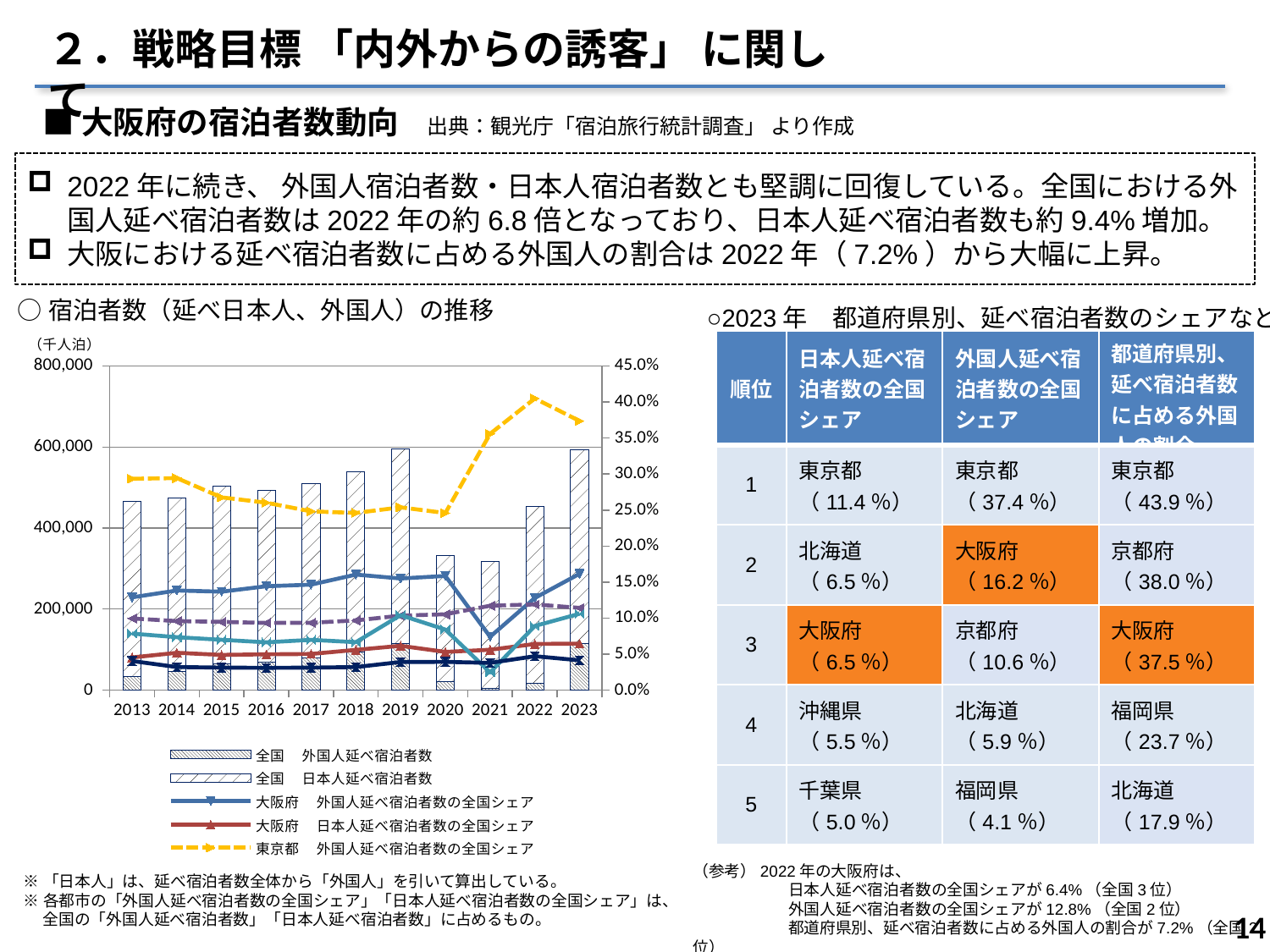

２．戦略目標 「内外からの誘客」 に関して
■大阪府の宿泊者数動向　出典：観光庁「宿泊旅行統計調査」 より作成
2022年に続き、 外国人宿泊者数・日本人宿泊者数とも堅調に回復している。全国における外国人延べ宿泊者数は2022年の約6.8倍となっており、日本人延べ宿泊者数も約9.4%増加。
大阪における延べ宿泊者数に占める外国人の割合は2022年（7.2%）から大幅に上昇。
○宿泊者数（延べ日本人、外国人）の推移
○2023年　都道府県別、延べ宿泊者数のシェアなど

### Chart

| Category | 全国 | 全国 | 大阪府 | 大阪府 | 東京都 | 東京都 | 京都府 | 京都府 |
|---|---|---|---|---|---|---|---|---|
| 2013 | 33495.73 | 432397.64 | 0.12880746292139325 | 0.04525216650118627 | 0.2934986041504395 | 0.09942956672936512 | 0.07839446998169618 | 0.04038326851182629 |
| 2014 | 44824.6 | 428677.35 | 0.13832047581015783 | 0.051715095280868005 | 0.2943754099311539 | 0.09579120520363392 | 0.07341972934504715 | 0.031948853840773256 |
| 2015 | 65614.6 | 438463.77 | 0.13664138773992374 | 0.0488077042260527 | 0.2676323562134037 | 0.09471097235696349 | 0.0697812681933594 | 0.031191539497094595 |
| 2016 | 69388.94 | 423096.22 | 0.14424243978939583 | 0.049637975966790725 | 0.260271449599893 | 0.09325299573699808 | 0.06633348196412858 | 0.030836224440861232 |
| 2017 | 79690.59 | 429906.27 | 0.14646697935101247 | 0.05010496822947011 | 0.2481584086653142 | 0.09344776478835723 | 0.0697244179017874 | 0.031088962717384885 |
| 2018 | 94275.24 | 443726.26 | 0.160425367254435 | 0.055831336193625326 | 0.24602992259685574 | 0.09671397406139541 | 0.06648352207854363 | 0.03196337760131663 |
| 2019 | 115656.0 | 480265.0 | 0.15499512132278082 | 0.06142719543265612 | 0.2537746522348319 | 0.10334098167818263 | 0.10397224190457334 | 0.0389878607260119 |
| 2020 | 20345.0 | 311309.0 | 0.15850191544139694 | 0.052977191013632505 | 0.2459177063068501 | 0.10523300845128478 | 0.08397124036258219 | 0.03915696205003853 |
| 2021 | 4317.0 | 313457.0 | 0.07397953274621624 | 0.05595464841062104 | 0.3559046035106575 | 0.11709055454579358 | 0.02445600559629755 | 0.03768957442321142 |
| 2022 | 16760.0 | 437213.0 | 0.128 | 0.064 | 0.405 | 0.11900000000000001 | 0.08900000000000001 | 0.047 |
| 2023 | 114336.0 | 478416.0 | 0.1616 | 0.0645 | 0.3737 | 0.1141 | 0.106 | 0.0413 |
| 順位 | 日本人延べ宿泊者数の全国シェア | 外国人延べ宿泊者数の全国シェア | 都道府県別、延べ宿泊者数に占める外国人の割合 |
| --- | --- | --- | --- |
| 1 | 東京都 （11.4％） | 東京都 （37.4％） | 東京都 （43.9％） |
| 2 | 北海道 （6.5％） | 大阪府（16.2％） | 京都府（38.0％） |
| 3 | 大阪府 （6.5％） | 京都府（10.6％） | 大阪府 （37.5％） |
| 4 | 沖縄県 （5.5％） | 北海道（5.9％） | 福岡県 （23.7％） |
| 5 | 千葉県 （5.0％） | 福岡県（4.1％） | 北海道 （17.9％） |
（参考）2022年の大阪府は、
　　　　　　日本人延べ宿泊者数の全国シェアが6.4%（全国3位）
　　　　　　外国人延べ宿泊者数の全国シェアが12.8%（全国2位）
　　　　　　都道府県別、延べ宿泊者数に占める外国人の割合が7.2%（全国2位）
※「日本人」は、延べ宿泊者数全体から「外国人」を引いて算出している。
※各都市の「外国人延べ宿泊者数の全国シェア」「日本人延べ宿泊者数の全国シェア」は、
　 全国の「外国人延べ宿泊者数」「日本人延べ宿泊者数」に占めるもの。
14